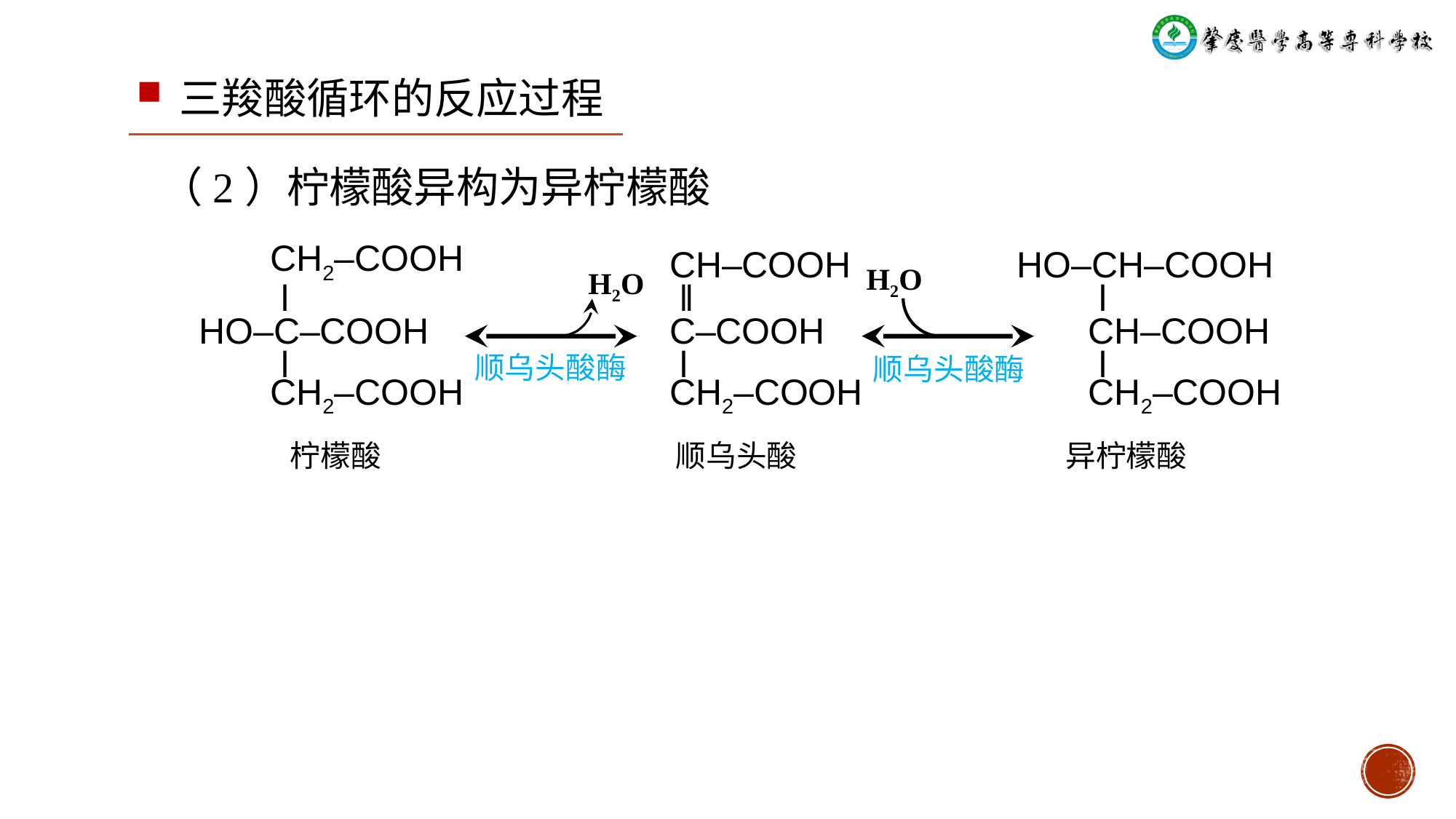

三羧酸循环的反应过程
# （2）柠檬酸异构为异柠檬酸
       CH2‒COOH
        ǀ
HO‒C‒COOH
        ǀ
       CH2‒COOH
CH‒COOH
 ǁ
C‒COOH
 ǀ
CH2‒COOH
HO‒CH‒COOH
        ǀ
       CH‒COOH
        ǀ
       CH2‒COOH
H2O
H2O

顺乌头酸酶
顺乌头酸酶
柠檬酸
顺乌头酸
异柠檬酸